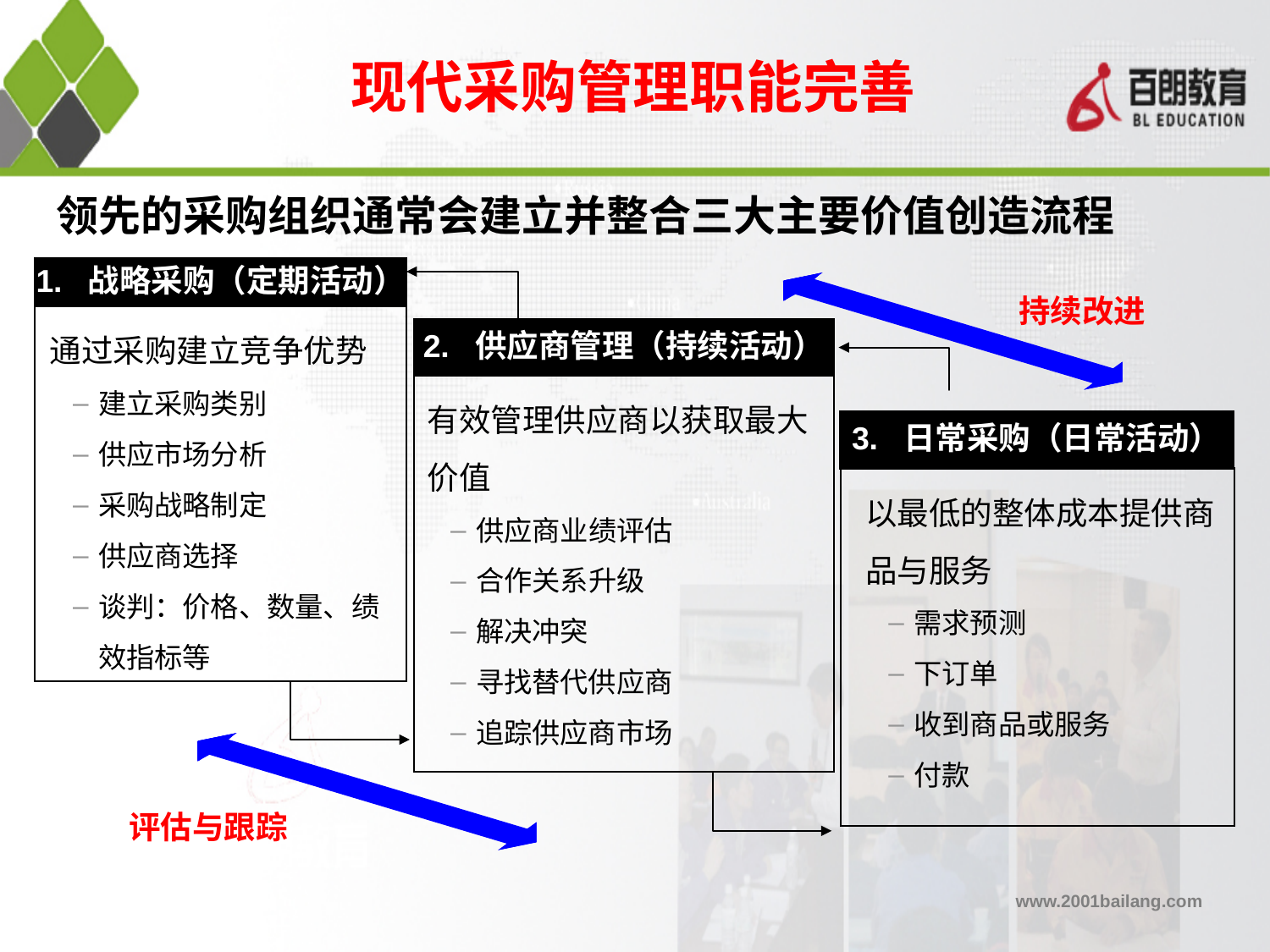

现代采购管理职能完善
领先的采购组织通常会建立并整合三大主要价值创造流程
1.  战略采购（定期活动）

持续改进
通过采购建立竞争优势
建立采购类别
供应市场分析
采购战略制定
供应商选择
谈判：价格、数量、绩效指标等

2.  供应商管理（持续活动）

有效管理供应商以获取最大价值
供应商业绩评估
合作关系升级
解决冲突
寻找替代供应商
追踪供应商市场
3.  日常采购（日常活动）
以最低的整体成本提供商品与服务
需求预测
下订单
收到商品或服务
付款

评估与跟踪